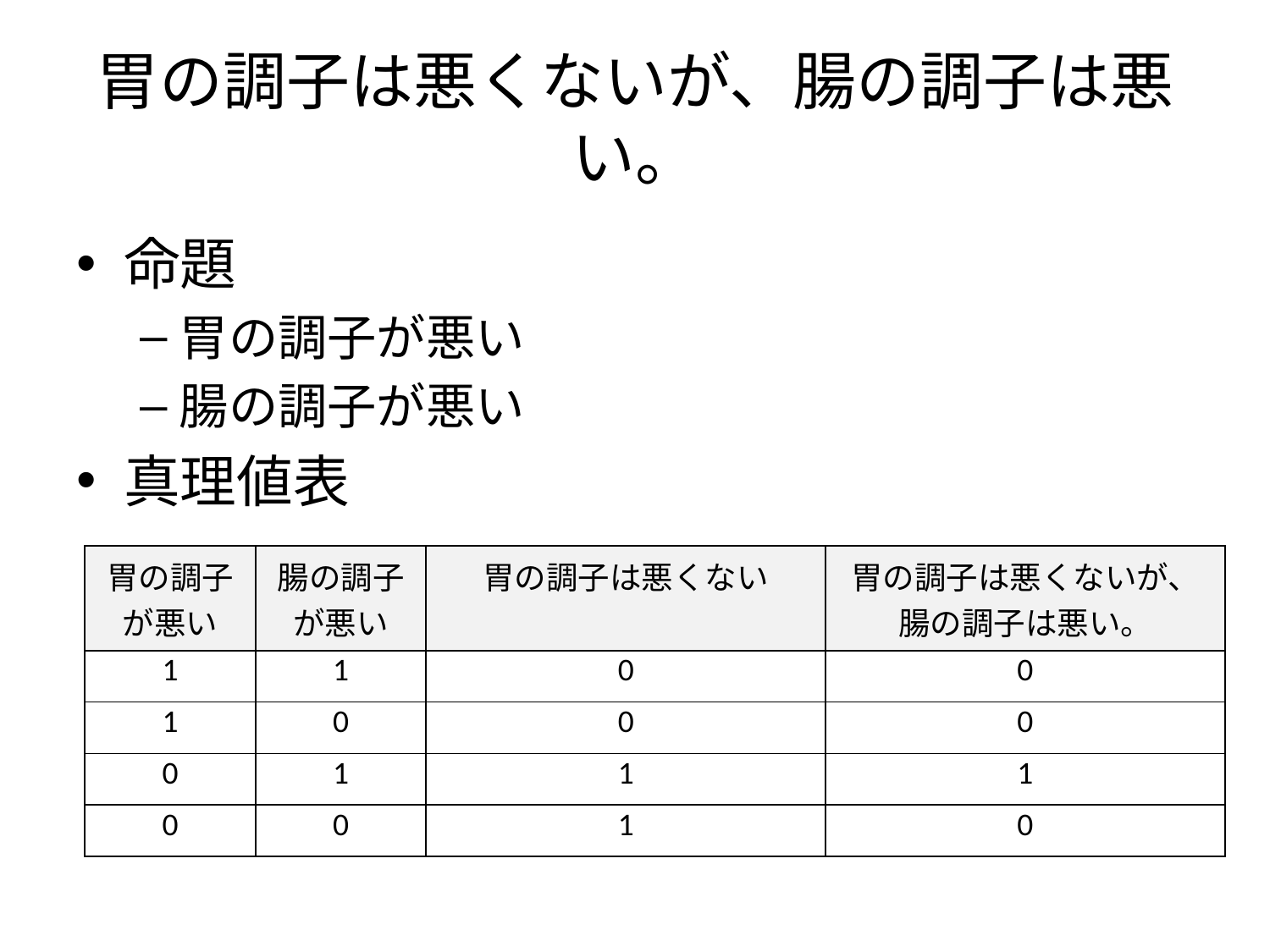

# 胃の調子は悪くないが、腸の調子は悪い。
命題
胃の調子が悪い
腸の調子が悪い
真理値表
| 胃の調子が悪い | 腸の調子が悪い | 胃の調子は悪くない | 胃の調子は悪くないが、腸の調子は悪い。 |
| --- | --- | --- | --- |
| 1 | 1 | 0 | 0 |
| 1 | 0 | 0 | 0 |
| 0 | 1 | 1 | 1 |
| 0 | 0 | 1 | 0 |